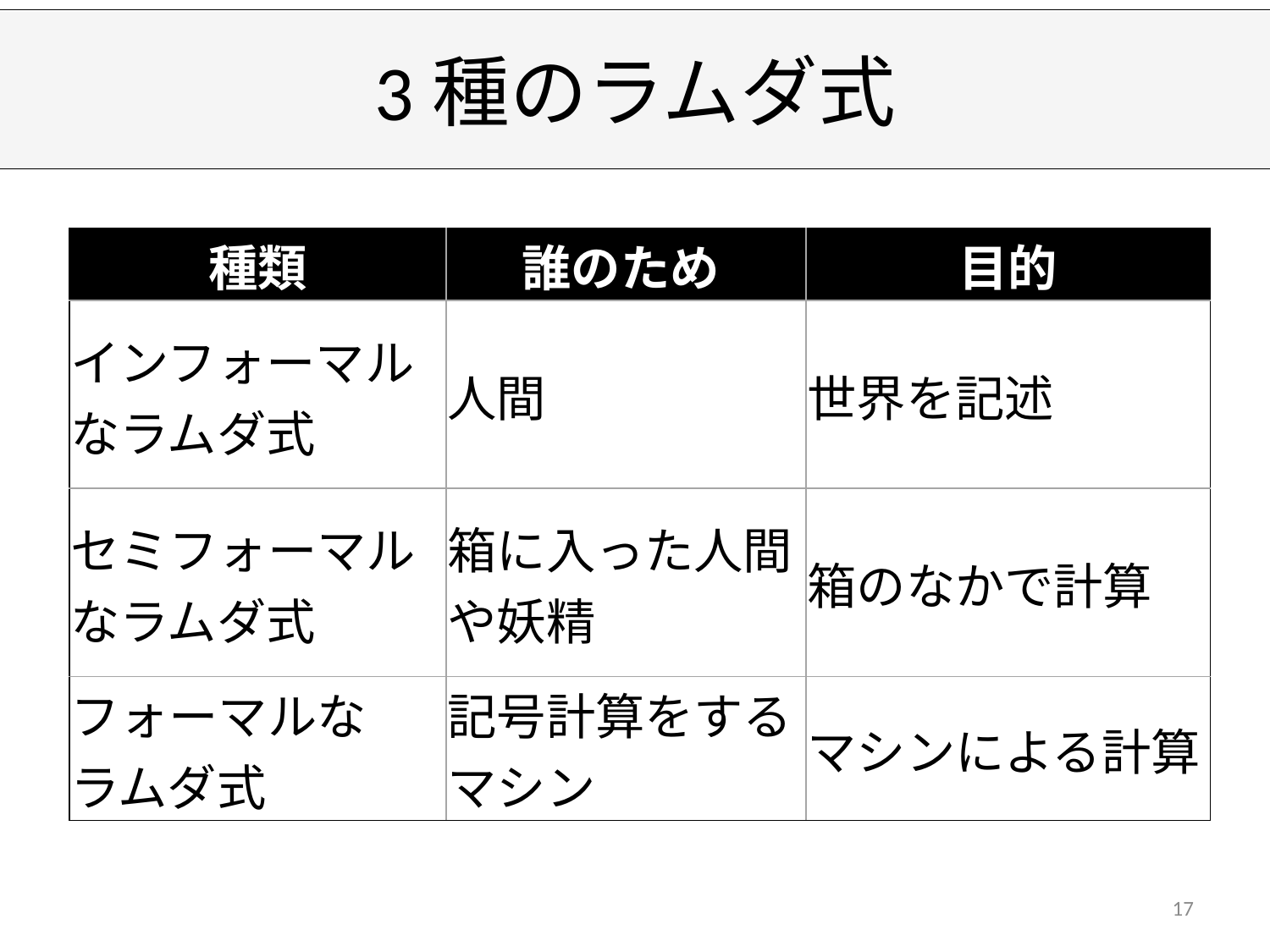

# 3種のラムダ式

| 種類 | 誰のため | 目的 |
| --- | --- | --- |
| インフォーマルなラムダ式 | 人間 | 世界を記述 |
| セミフォーマルなラムダ式 | 箱に入った人間や妖精 | 箱のなかで計算 |
| フォーマルな ラムダ式 | 記号計算をするマシン | マシンによる計算 |
17